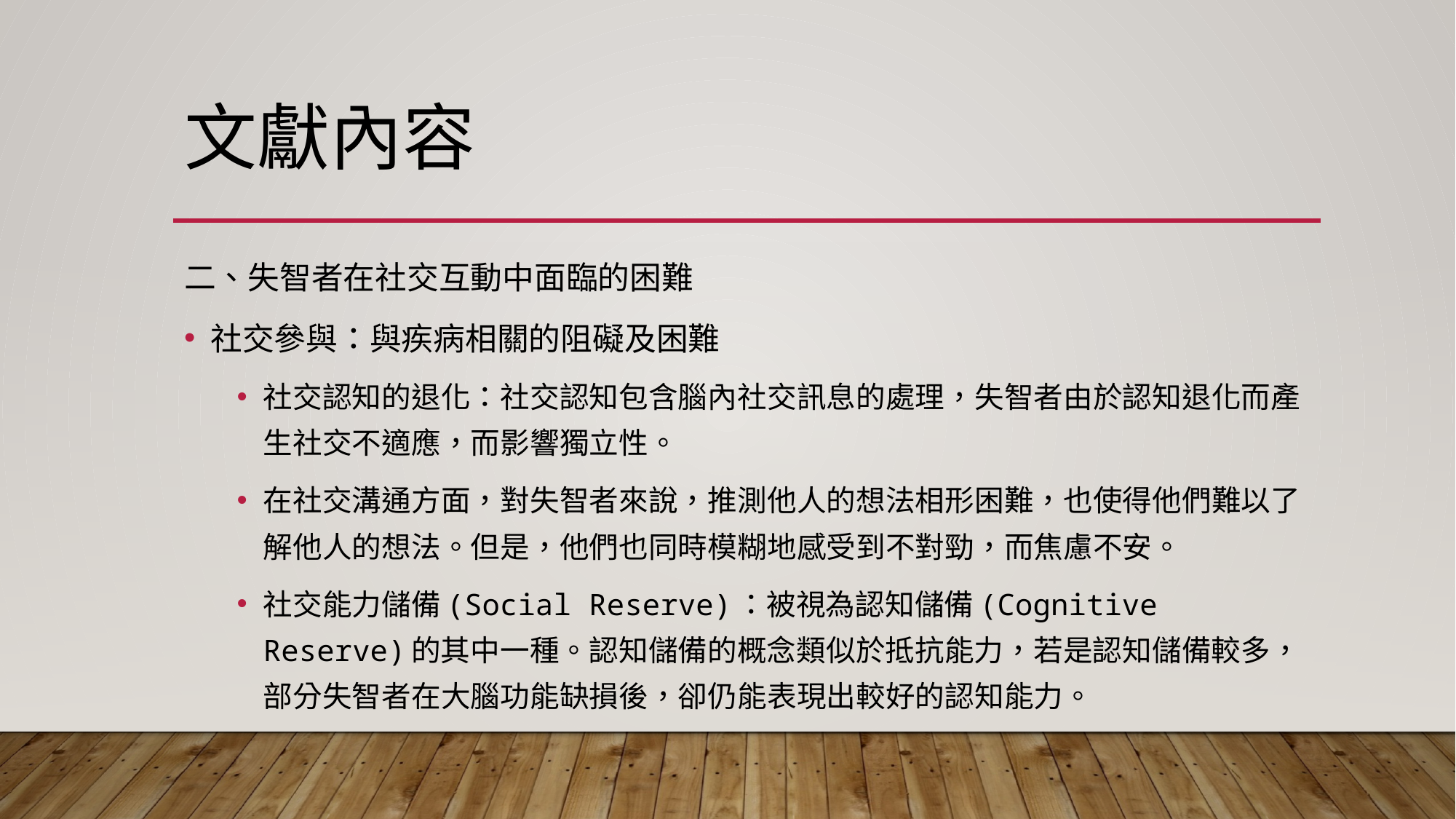

# 文獻內容
二、失智者在社交互動中面臨的困難
社交參與：與疾病相關的阻礙及困難
社交認知的退化：社交認知包含腦內社交訊息的處理，失智者由於認知退化而產生社交不適應，而影響獨立性。
在社交溝通方面，對失智者來說，推測他人的想法相形困難，也使得他們難以了解他人的想法。但是，他們也同時模糊地感受到不對勁，而焦慮不安。
社交能力儲備(Social Reserve)：被視為認知儲備(Cognitive Reserve)的其中一種。認知儲備的概念類似於抵抗能力，若是認知儲備較多，部分失智者在大腦功能缺損後，卻仍能表現出較好的認知能力。